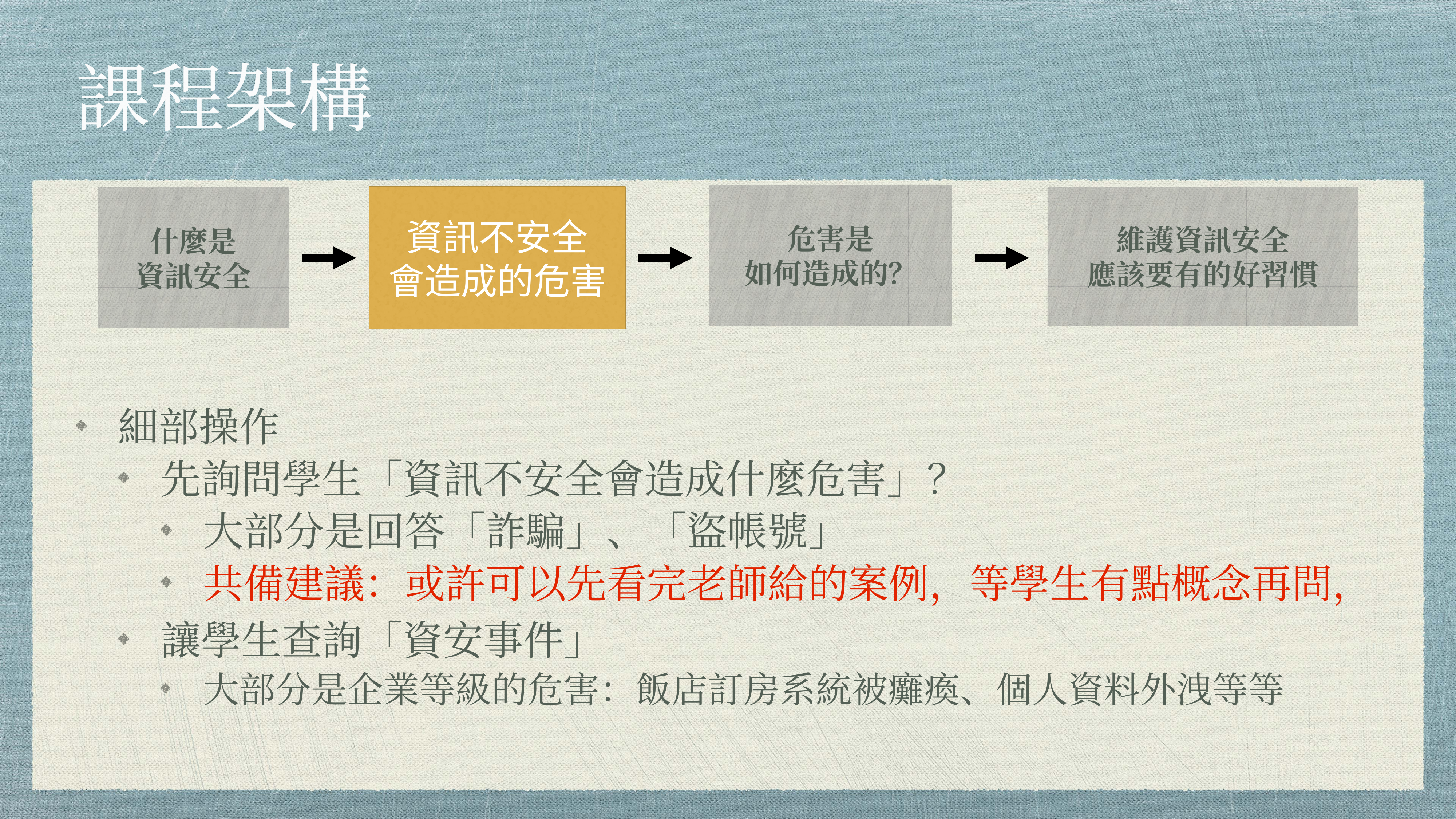

# 課程架構
危害是
如何造成的？
維護資訊安全
應該要有的好習慣
資訊不安全
會造成的危害
什麼是
資訊安全

細部操作
先詢問學生「資訊不安全會造成什麼危害」？
大部分是回答「詐騙」、「盜帳號」
共備建議：或許可以先看完老師給的案例，等學生有點概念再問，
讓學生查詢「資安事件」
大部分是企業等級的危害：飯店訂房系統被癱瘓、個人資料外洩等等